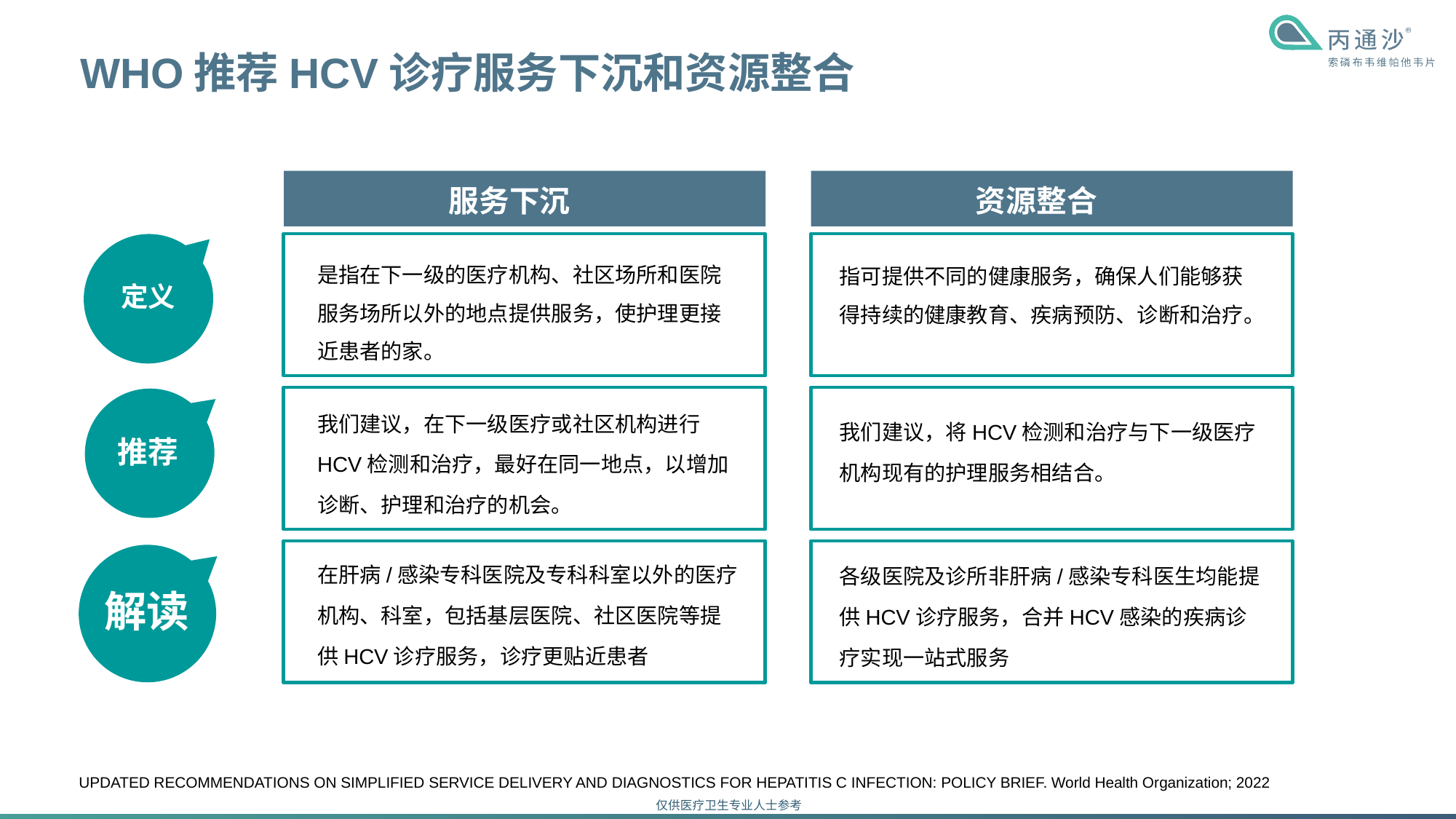

# WHO推荐HCV诊疗服务下沉和资源整合

服务下沉

资源整合

定义

是指在下一级的医疗机构、社区场所和医院服务场所以外的地点提供服务，使护理更接近患者的家。
指可提供不同的健康服务，确保人们能够获得持续的健康教育、疾病预防、诊断和治疗。

推荐

我们建议，在下一级医疗或社区机构进行HCV检测和治疗，最好在同一地点，以增加诊断、护理和治疗的机会。
我们建议，将HCV检测和治疗与下一级医疗机构现有的护理服务相结合。

解读
在肝病/感染专科医院及专科科室以外的医疗机构、科室，包括基层医院、社区医院等提供HCV诊疗服务，诊疗更贴近患者

各级医院及诊所非肝病/感染专科医生均能提供HCV诊疗服务，合并HCV感染的疾病诊疗实现一站式服务
UPDATED RECOMMENDATIONS ON SIMPLIFIED SERVICE DELIVERY AND DIAGNOSTICS FOR HEPATITIS C INFECTION: POLICY BRIEF. World Health Organization; 2022